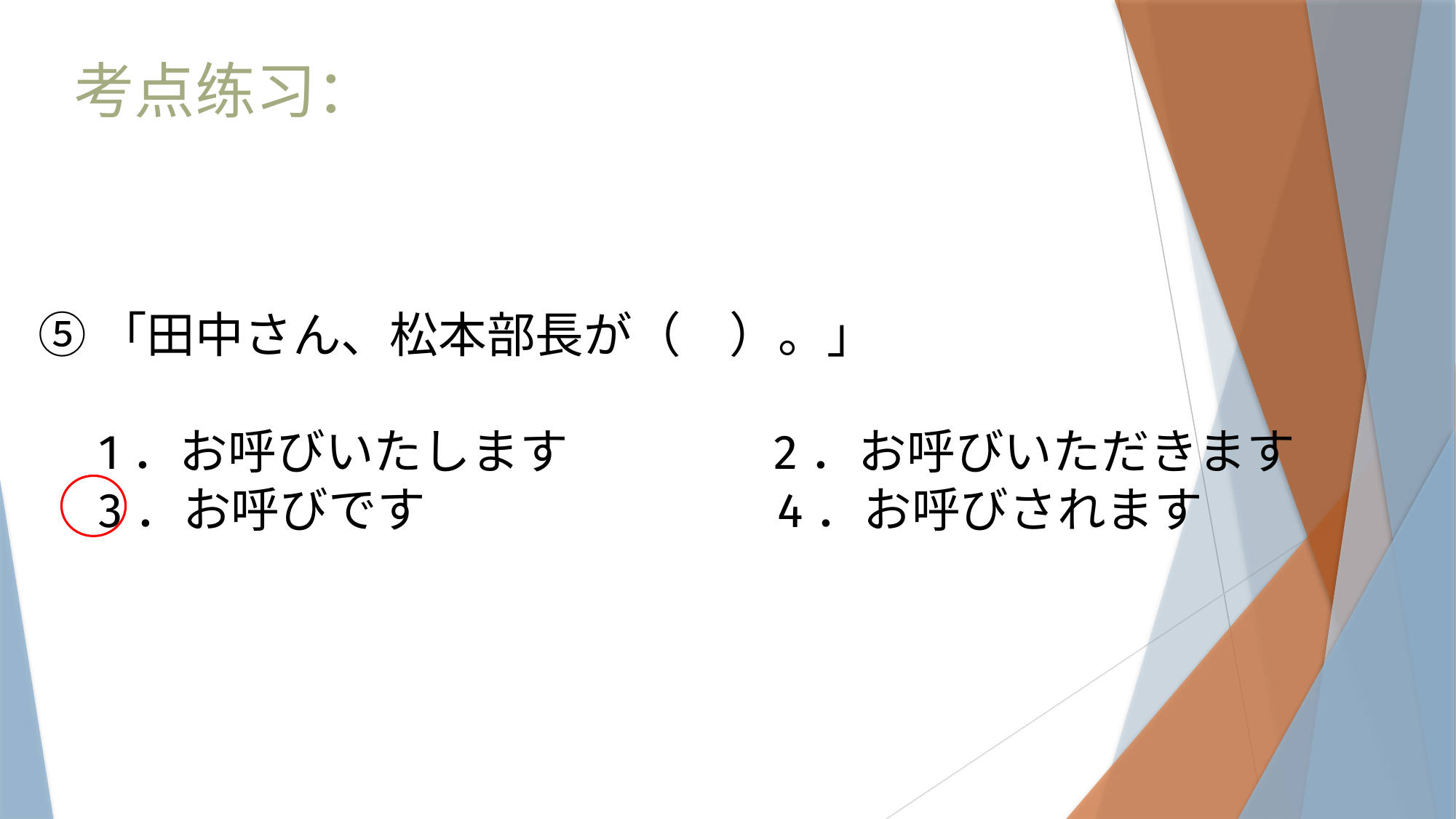

考点练习：
⑤「田中さん、松本部長が（　）。」

　1．お呼びいたします　　　　2．お呼びいただきます
　3．お呼びです　　　　　　　4．お呼びされます